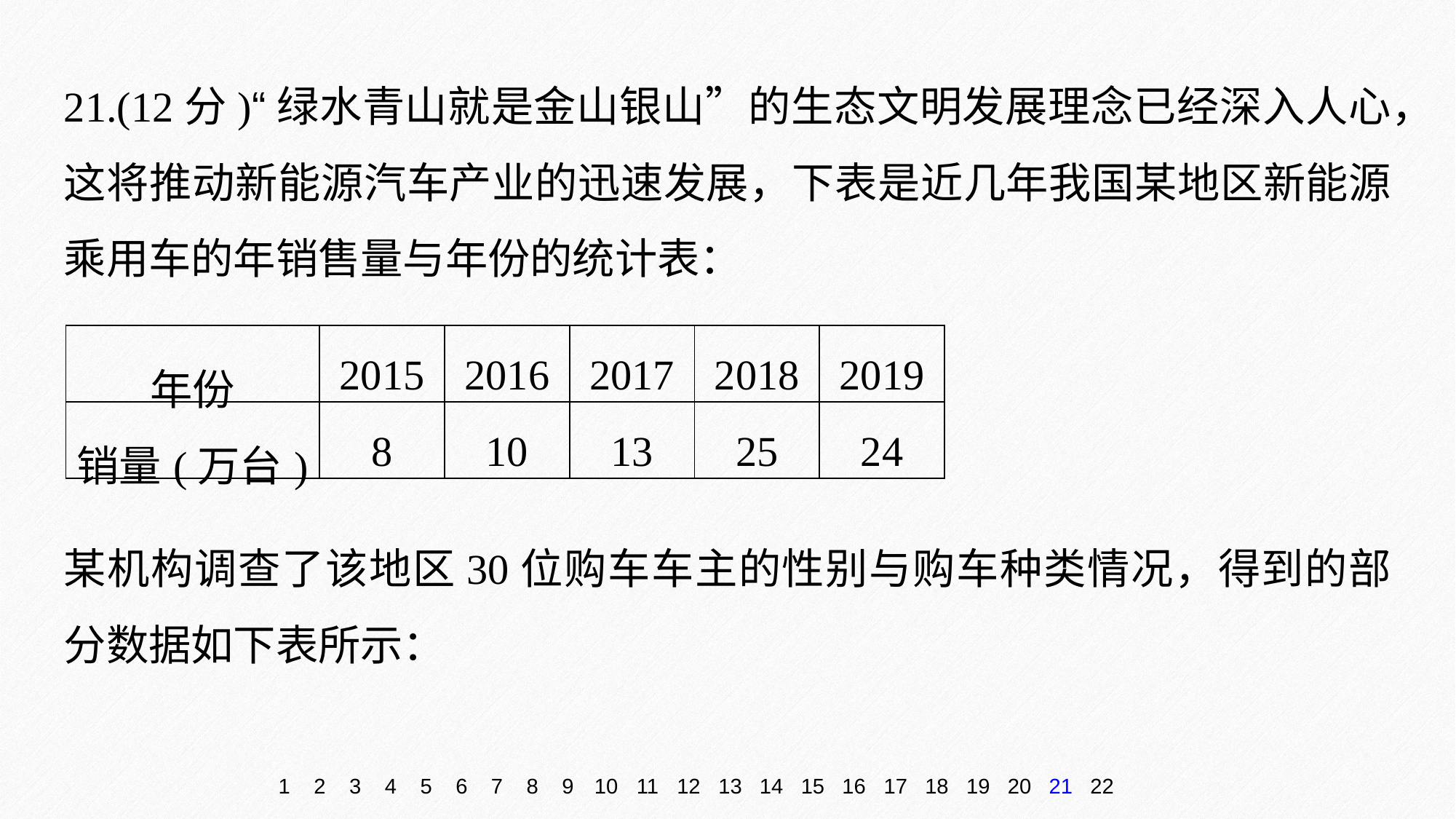

21.(12分)“绿水青山就是金山银山”的生态文明发展理念已经深入人心，这将推动新能源汽车产业的迅速发展，下表是近几年我国某地区新能源乘用车的年销售量与年份的统计表：
| 年份 | 2015 | 2016 | 2017 | 2018 | 2019 |
| --- | --- | --- | --- | --- | --- |
| 销量(万台) | 8 | 10 | 13 | 25 | 24 |
某机构调查了该地区30位购车车主的性别与购车种类情况，得到的部分数据如下表所示：
1
2
3
4
5
6
7
8
9
10
11
12
13
14
15
16
17
18
19
20
21
22